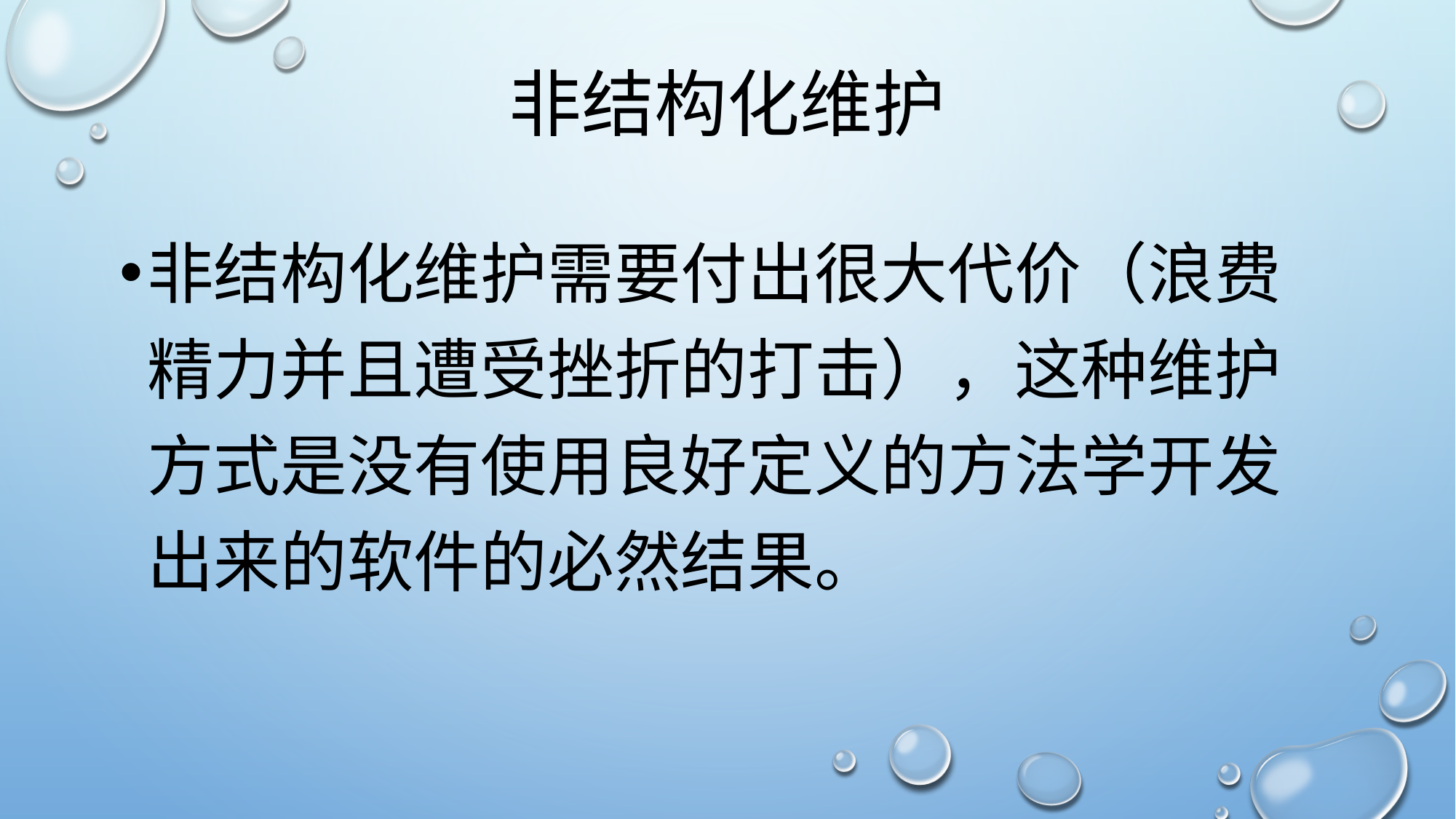

# 非结构化维护
非结构化维护需要付出很大代价（浪费精力并且遭受挫折的打击），这种维护方式是没有使用良好定义的方法学开发出来的软件的必然结果。